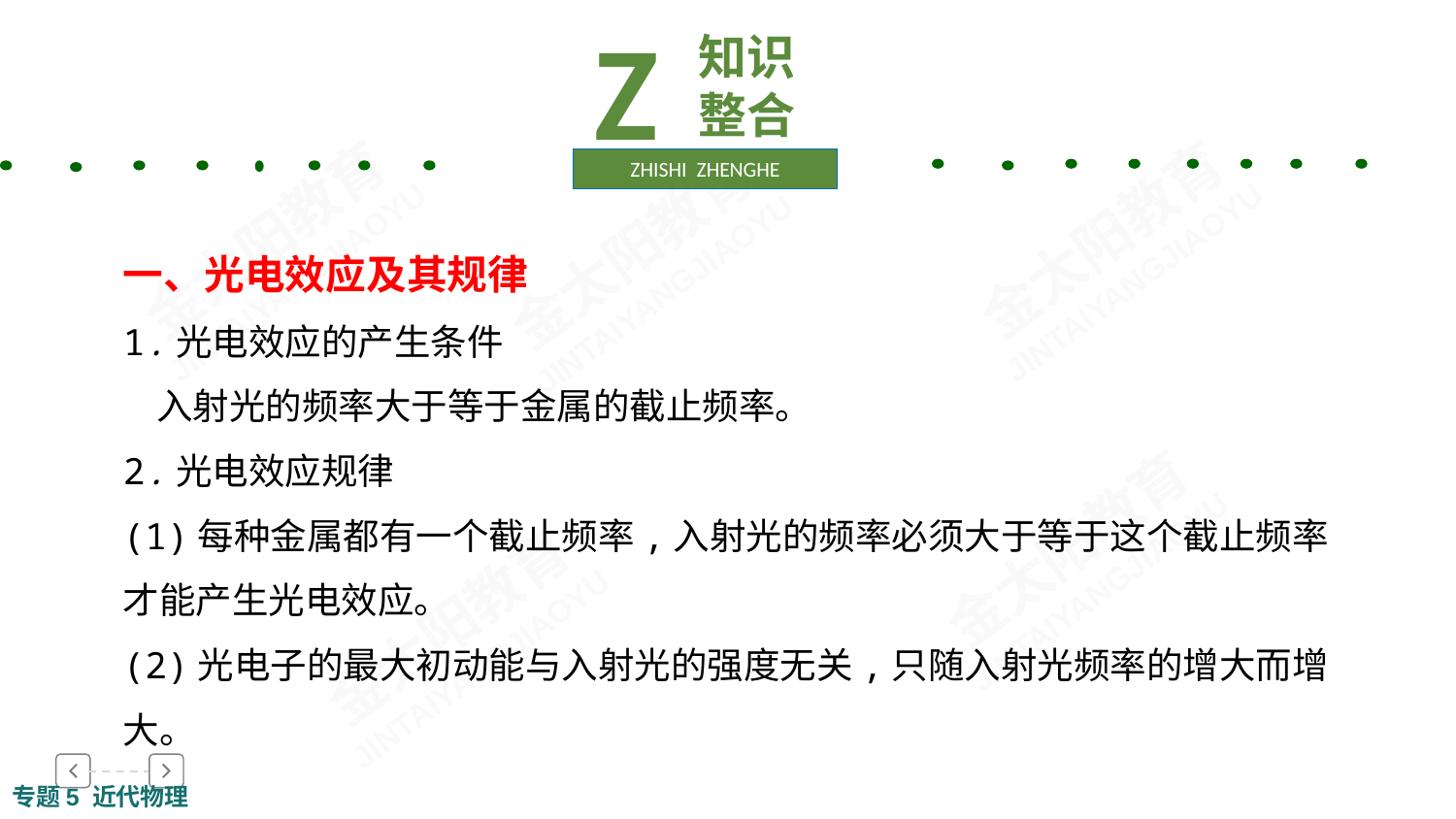

Z
知识整合
ZHISHI  ZHENGHE

一、光电效应及其规律
1.光电效应的产生条件
   入射光的频率大于等于金属的截止频率。
2.光电效应规律
(1)每种金属都有一个截止频率,入射光的频率必须大于等于这个截止频率才能产生光电效应。
(2)光电子的最大初动能与入射光的强度无关,只随入射光频率的增大而增大。